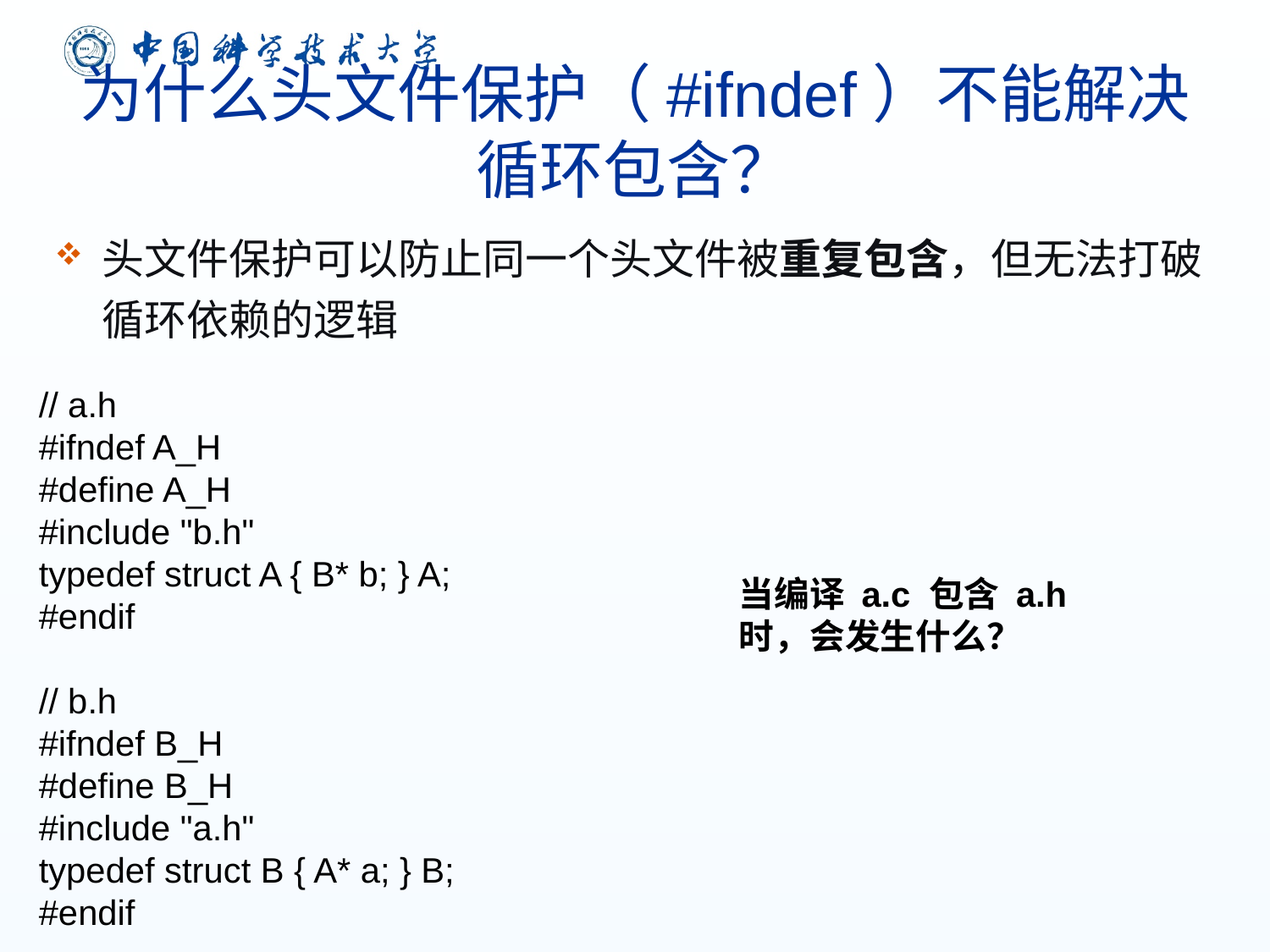

# 为什么头文件保护（#ifndef）不能解决循环包含？
头文件保护可以防止同一个头文件被重复包含，但无法打破循环依赖的逻辑
// a.h
#ifndef A_H
#define A_H
#include "b.h"
typedef struct A { B* b; } A;
#endif

// b.h
#ifndef B_H
#define B_H
#include "a.h"
typedef struct B { A* a; } B;
#endif
当编译 a.c 包含 a.h 时，会发生什么？